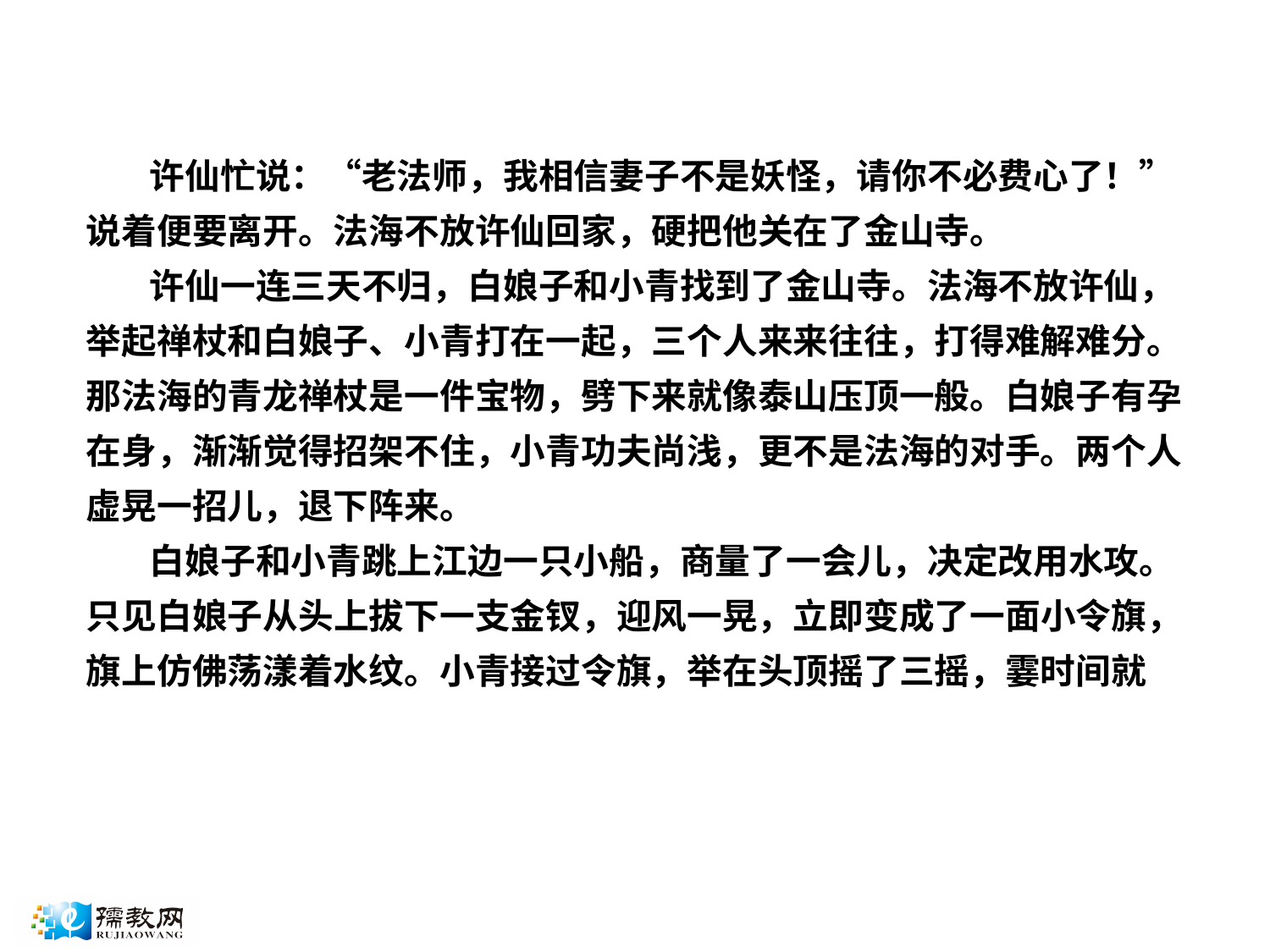

许仙忙说：“老法师，我相信妻子不是妖怪，请你不必费心了！”说着便要离开。法海不放许仙回家，硬把他关在了金山寺。
许仙一连三天不归，白娘子和小青找到了金山寺。法海不放许仙，举起禅杖和白娘子、小青打在一起，三个人来来往往，打得难解难分。那法海的青龙禅杖是一件宝物，劈下来就像泰山压顶一般。白娘子有孕在身，渐渐觉得招架不住，小青功夫尚浅，更不是法海的对手。两个人虚晃一招儿，退下阵来。
白娘子和小青跳上江边一只小船，商量了一会儿，决定改用水攻。只见白娘子从头上拔下一支金钗，迎风一晃，立即变成了一面小令旗，旗上仿佛荡漾着水纹。小青接过令旗，举在头顶摇了三摇，霎时间就